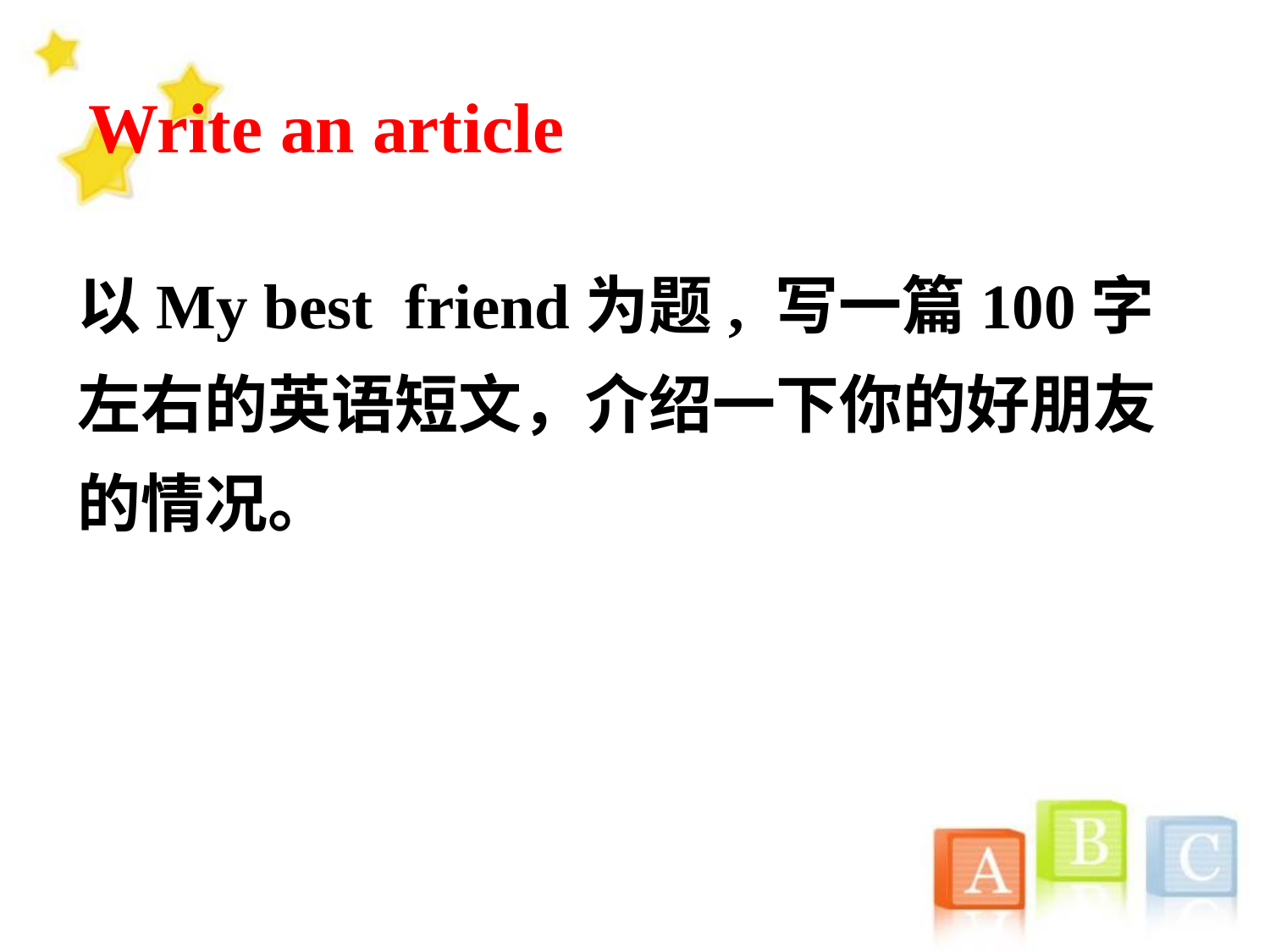

#
Write an article

以My best  friend为题, 写一篇100字左右的英语短文，介绍一下你的好朋友
的情况。